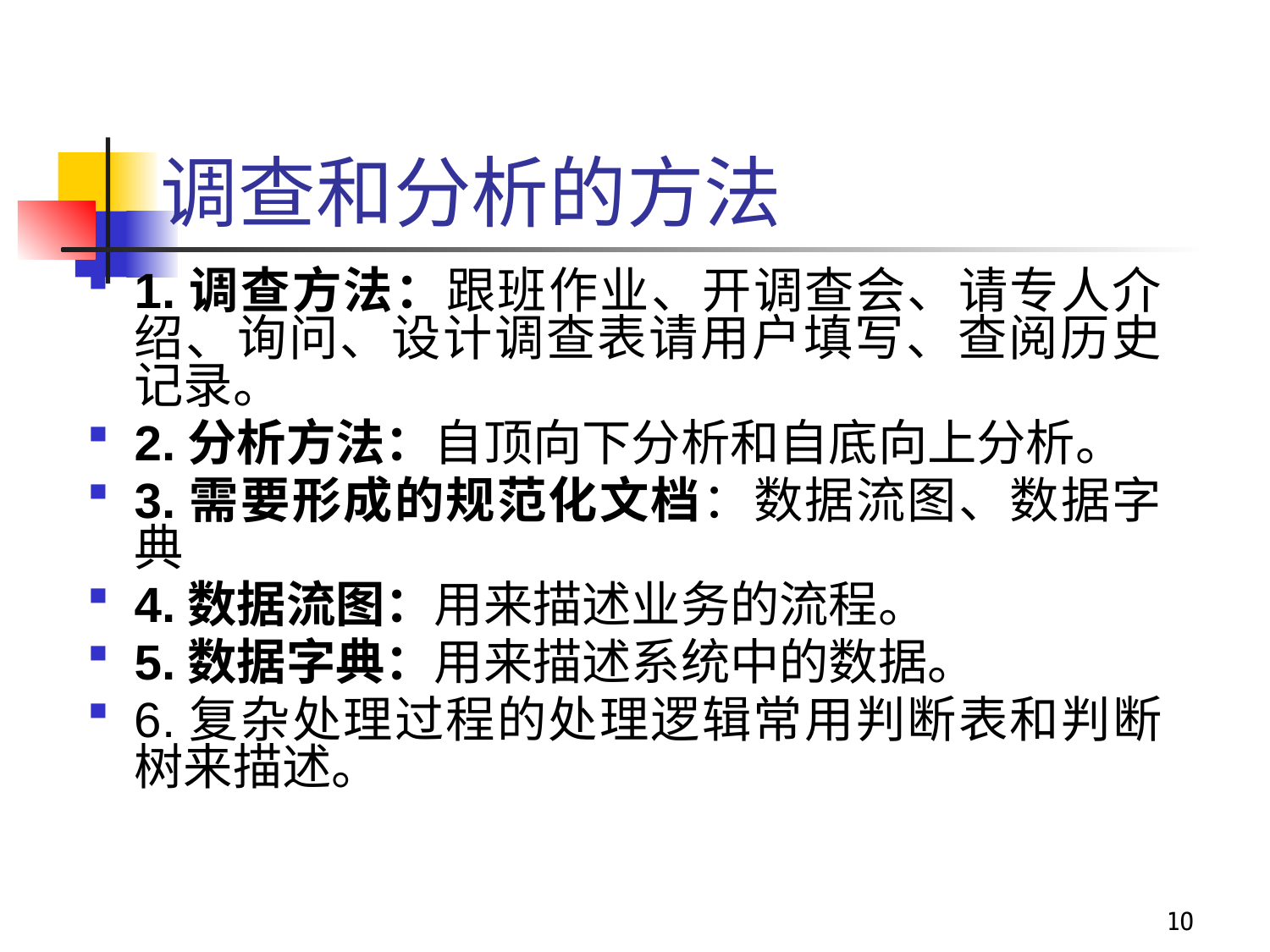

# 调查和分析的方法
1.调查方法：跟班作业、开调查会、请专人介绍、询问、设计调查表请用户填写、查阅历史记录。
2.分析方法：自顶向下分析和自底向上分析。
3.需要形成的规范化文档：数据流图、数据字典
4.数据流图：用来描述业务的流程。
5.数据字典：用来描述系统中的数据。
6.复杂处理过程的处理逻辑常用判断表和判断树来描述。
10